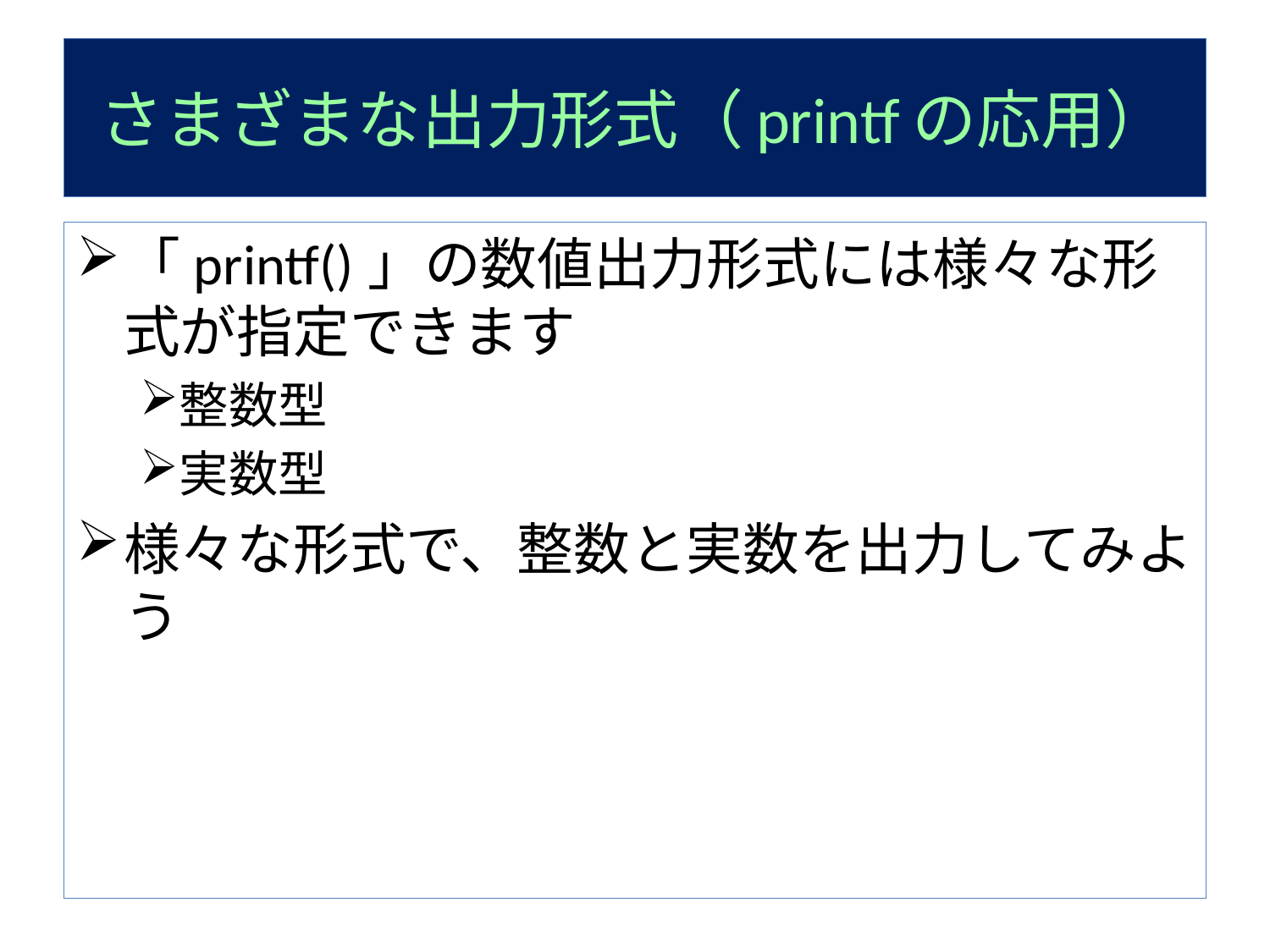

# さまざまな出力形式（printfの応用）
「printf()」の数値出力形式には様々な形式が指定できます
整数型
実数型
様々な形式で、整数と実数を出力してみよう